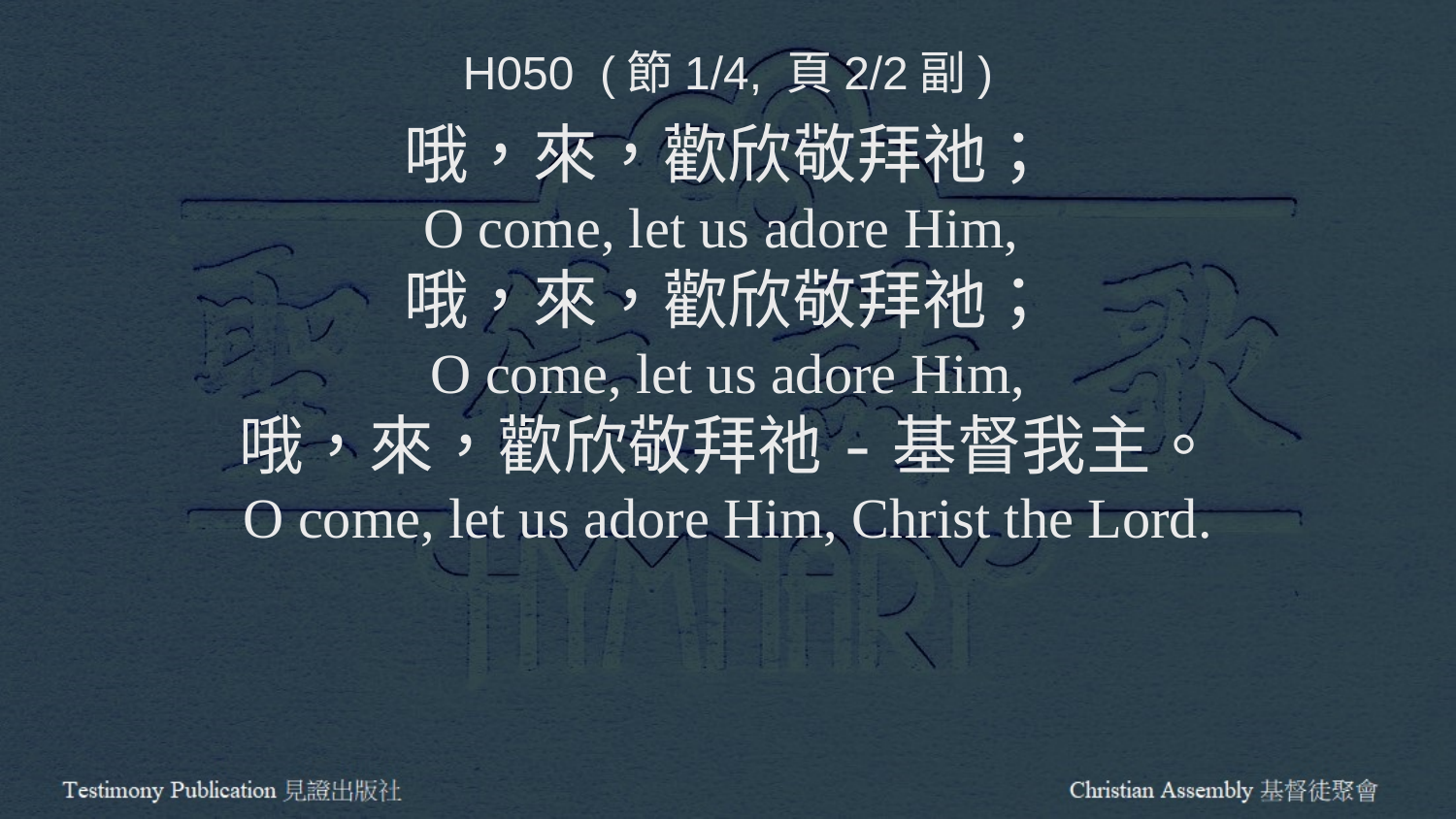

H050  (節1/4, 頁2/2副)
哦，來，歡欣敬拜祂；
O come, let us adore Him,
哦，來，歡欣敬拜祂；
O come, let us adore Him,
哦，來，歡欣敬拜祂-基督我主。
O come, let us adore Him, Christ the Lord.